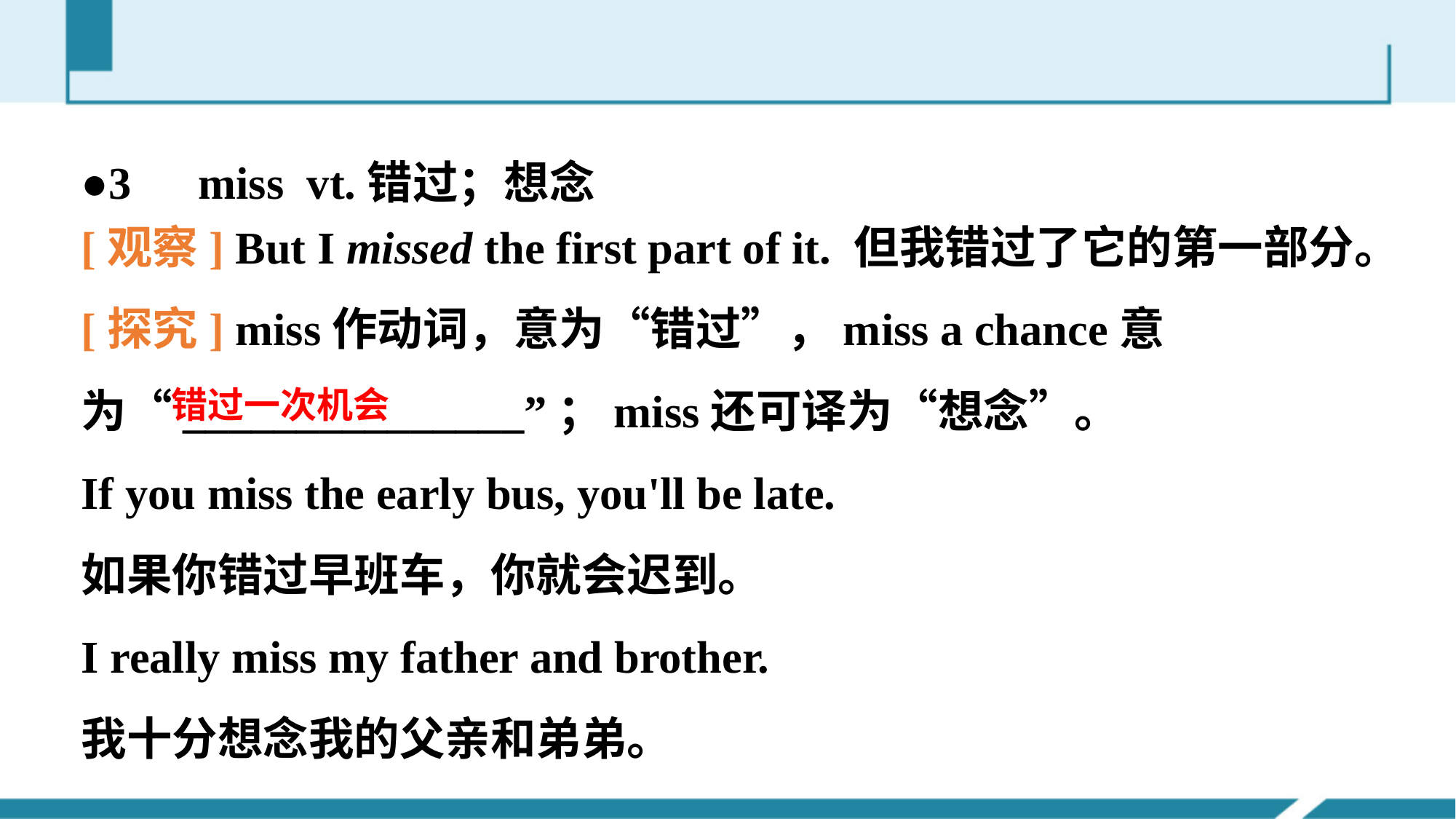

●3　miss  vt.错过；想念
[观察] But I missed the first part of it. 但我错过了它的第一部分。
[探究] miss作动词，意为“错过”，miss a chance意为“_______________”；miss还可译为“想念”。
If you miss the early bus, you'll be late.
如果你错过早班车，你就会迟到。
I really miss my father and brother.
我十分想念我的父亲和弟弟。
错过一次机会